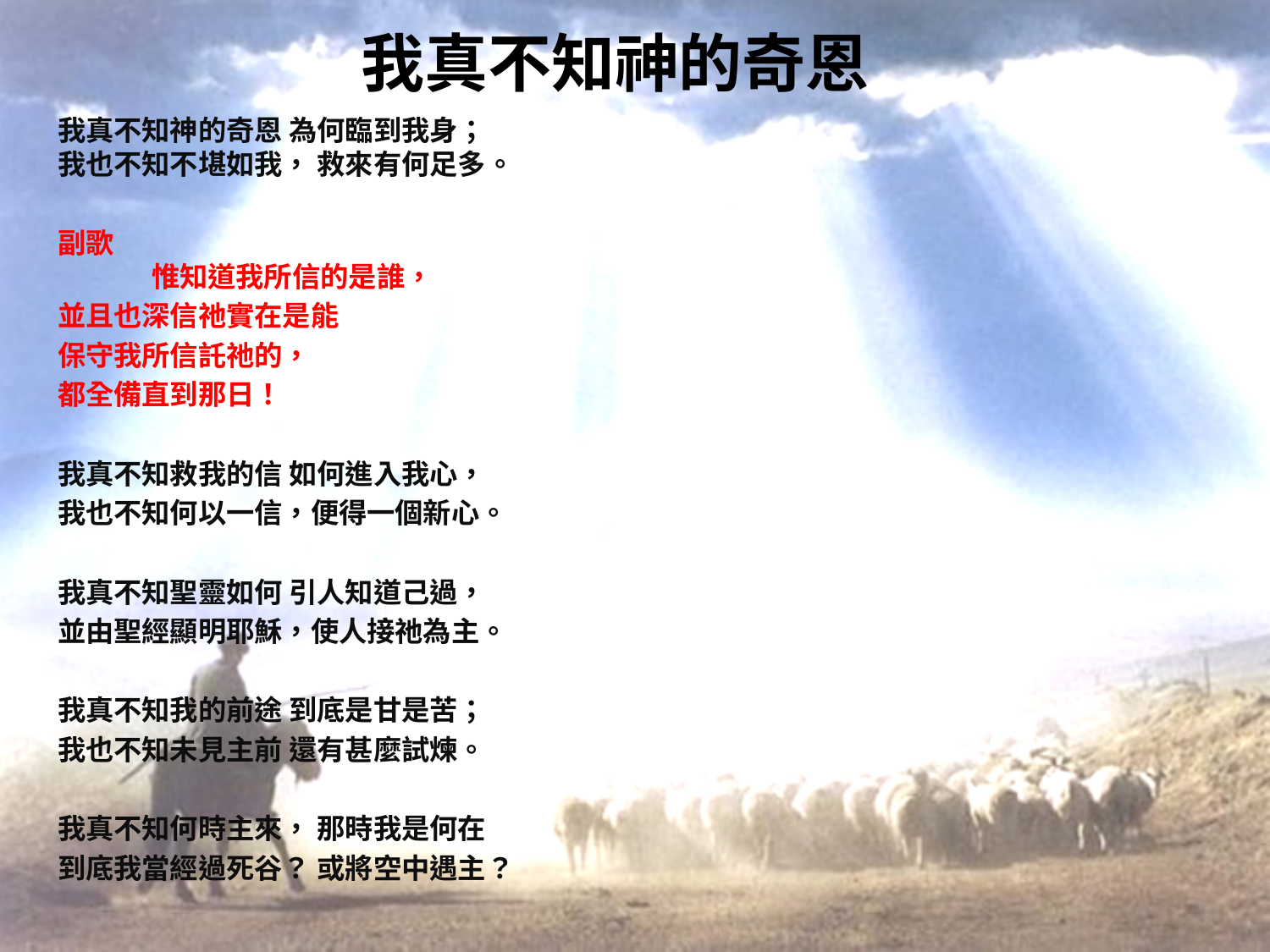

# 我真不知神的奇恩
我真不知神的奇恩 為何臨到我身；  我也不知不堪如我， 救來有何足多。

副歌                                                               惟知道我所信的是誰，
並且也深信祂實在是能
保守我所信託祂的，
都全備直到那日！

我真不知救我的信 如何進入我心，
我也不知何以一信，便得一個新心。

我真不知聖靈如何 引人知道己過，
並由聖經顯明耶穌，使人接祂為主。

我真不知我的前途 到底是甘是苦；
我也不知未見主前 還有甚麼試煉。

我真不知何時主來， 那時我是何在
到底我當經過死谷？ 或將空中遇主？